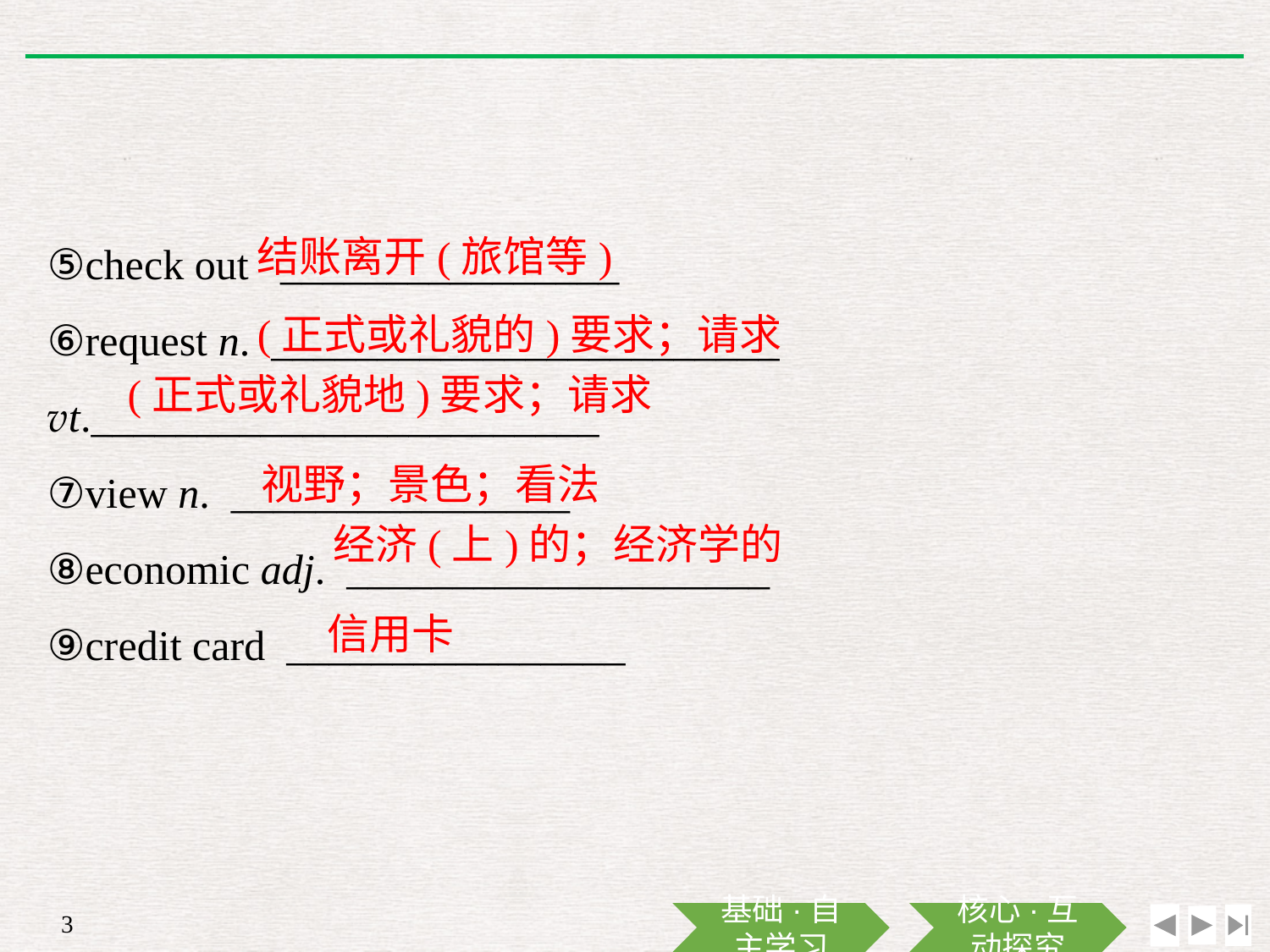

结账离开(旅馆等)
⑤check out   ________________
⑥request n.  ________________________ vt.________________________
⑦view n.  ________________
⑧economic adj.  ____________________
⑨credit card  ________________
(正式或礼貌的)要求；请求
(正式或礼貌地)要求；请求
视野；景色；看法
经济(上)的；经济学的
信用卡